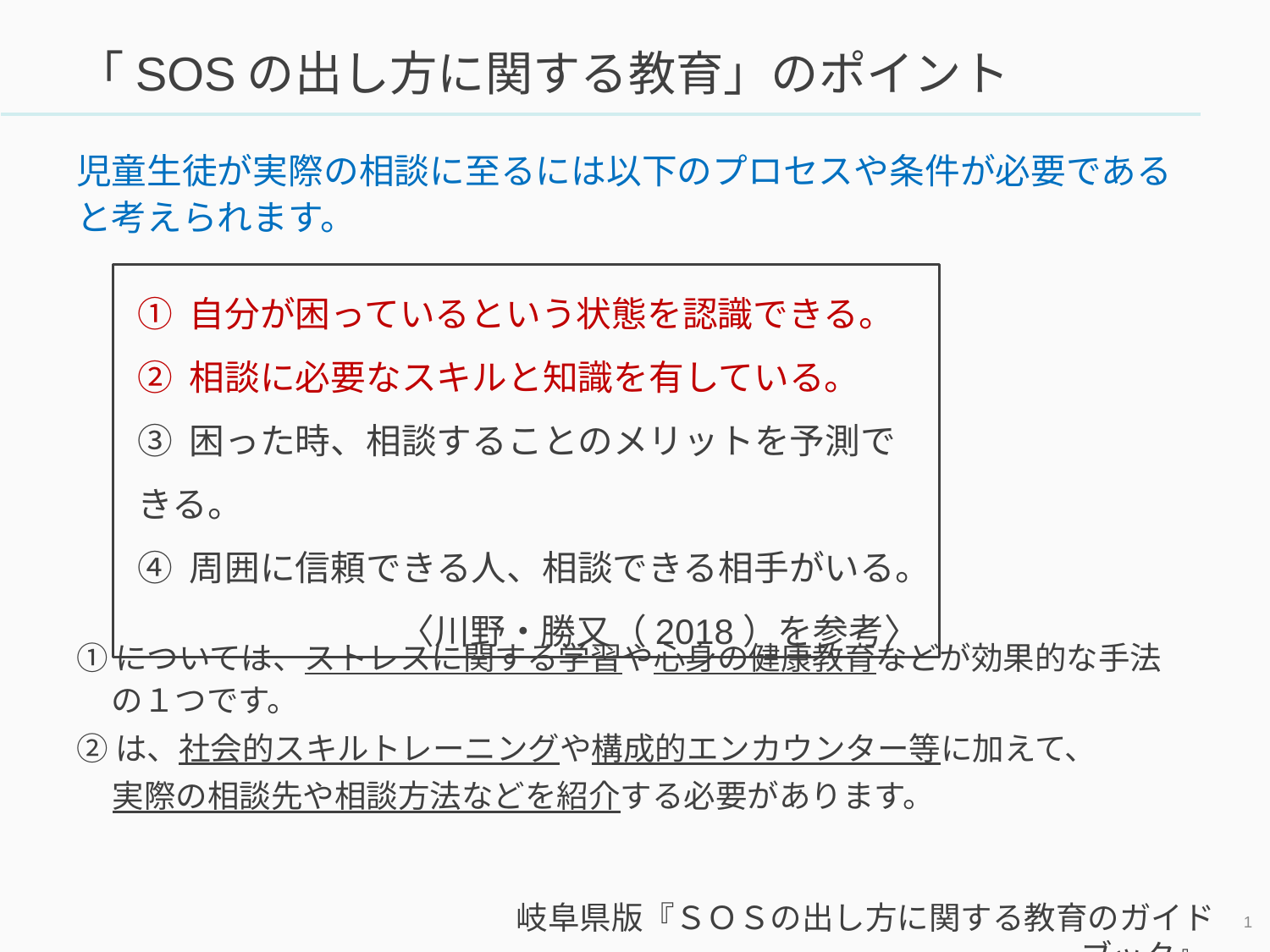

# 「SOSの出し方に関する教育」のポイント
児童生徒が実際の相談に至るには以下のプロセスや条件が必要であると考えられます。

①については、ストレスに関する学習や心身の健康教育などが効果的な手法の１つです。
②は、社会的スキルトレーニングや構成的エンカウンター等に加えて、
    実際の相談先や相談方法などを紹介する必要があります。
① 自分が困っているという状態を認識できる。
② 相談に必要なスキルと知識を有している。
③ 困った時、相談することのメリットを予測できる。
④ 周囲に信頼できる人、相談できる相手がいる。
〈川野・勝又（2018）を参考〉
岐阜県版『ＳＯＳの出し方に関する教育のガイドブック』
1